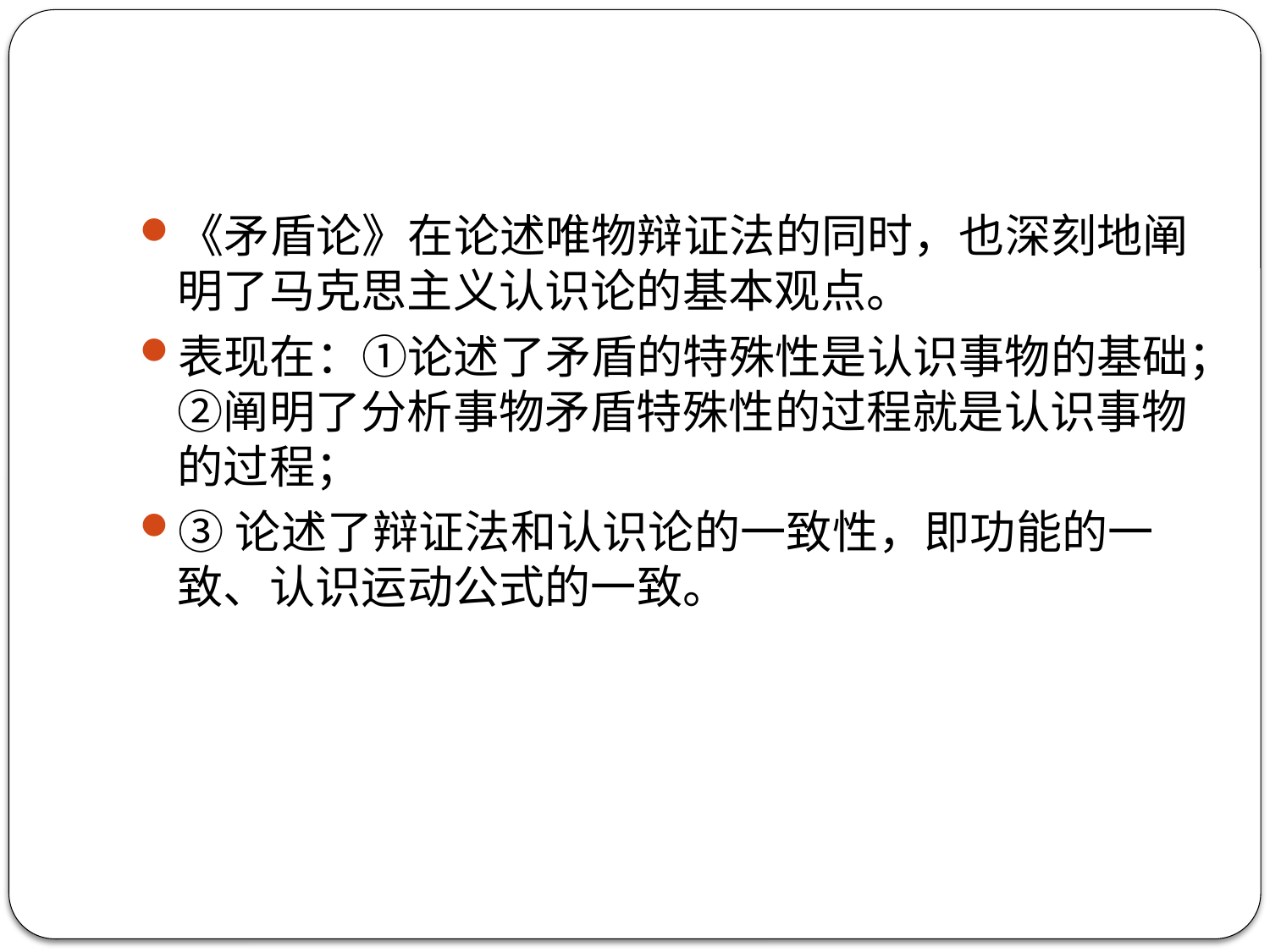

#
《矛盾论》在论述唯物辩证法的同时，也深刻地阐明了马克思主义认识论的基本观点。
表现在：①论述了矛盾的特殊性是认识事物的基础；②阐明了分析事物矛盾特殊性的过程就是认识事物的过程；
③论述了辩证法和认识论的一致性，即功能的一致、认识运动公式的一致。